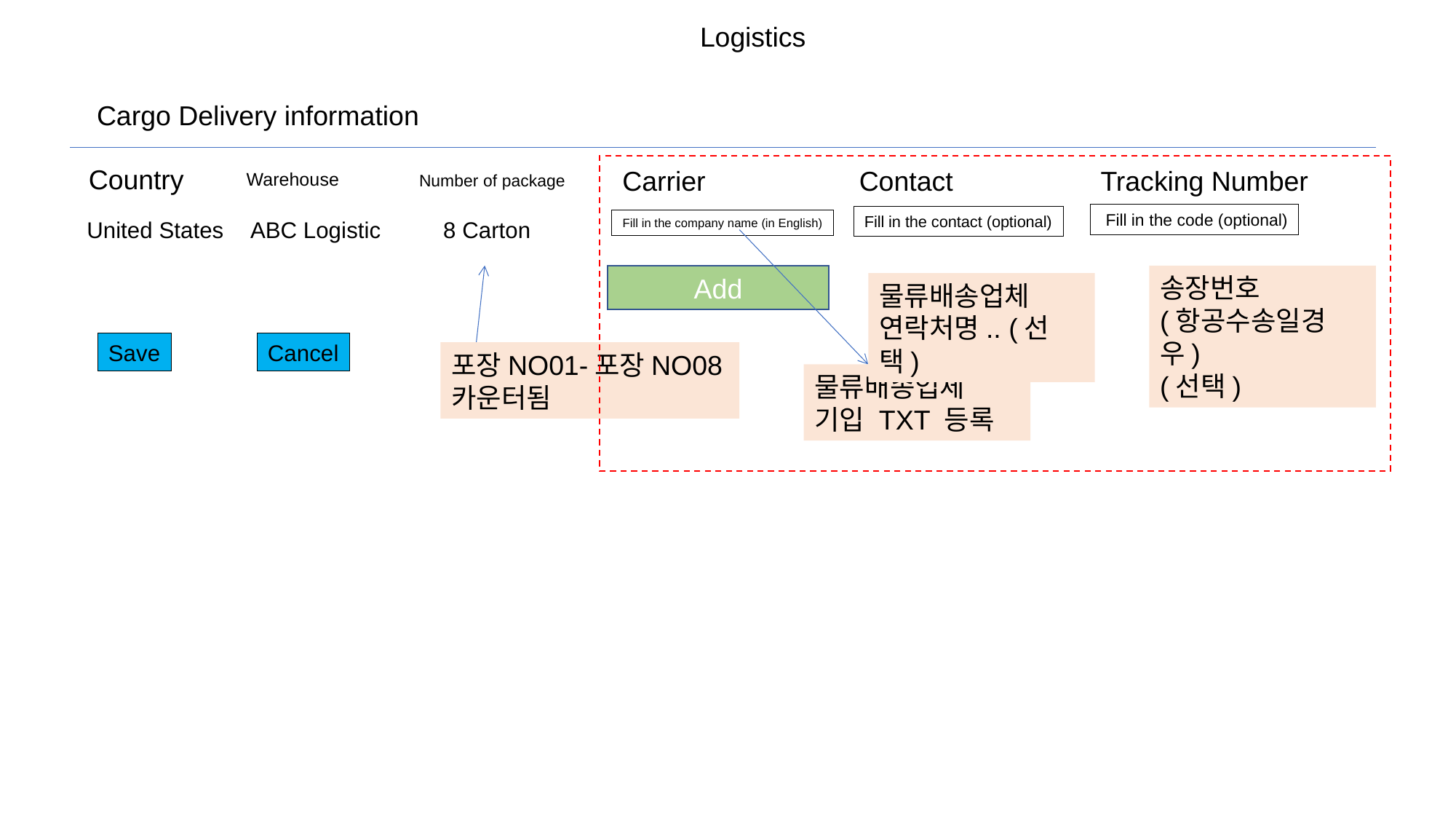

Logistics
Cargo Delivery information

Country
Carrier
Contact
Tracking Number
Warehouse
Number of package
 Fill in the code (optional)
Fill in the contact (optional)
United States
ABC Logistic
8 Carton
Fill in the company name (in English)
Add
송장번호
(항공수송일경우)
(선택)
물류배송업체
연락처명.. (선택)
Save
Cancel
포장NO01-포장NO08
카운터됨
물류배송업체
기입 TXT 등록